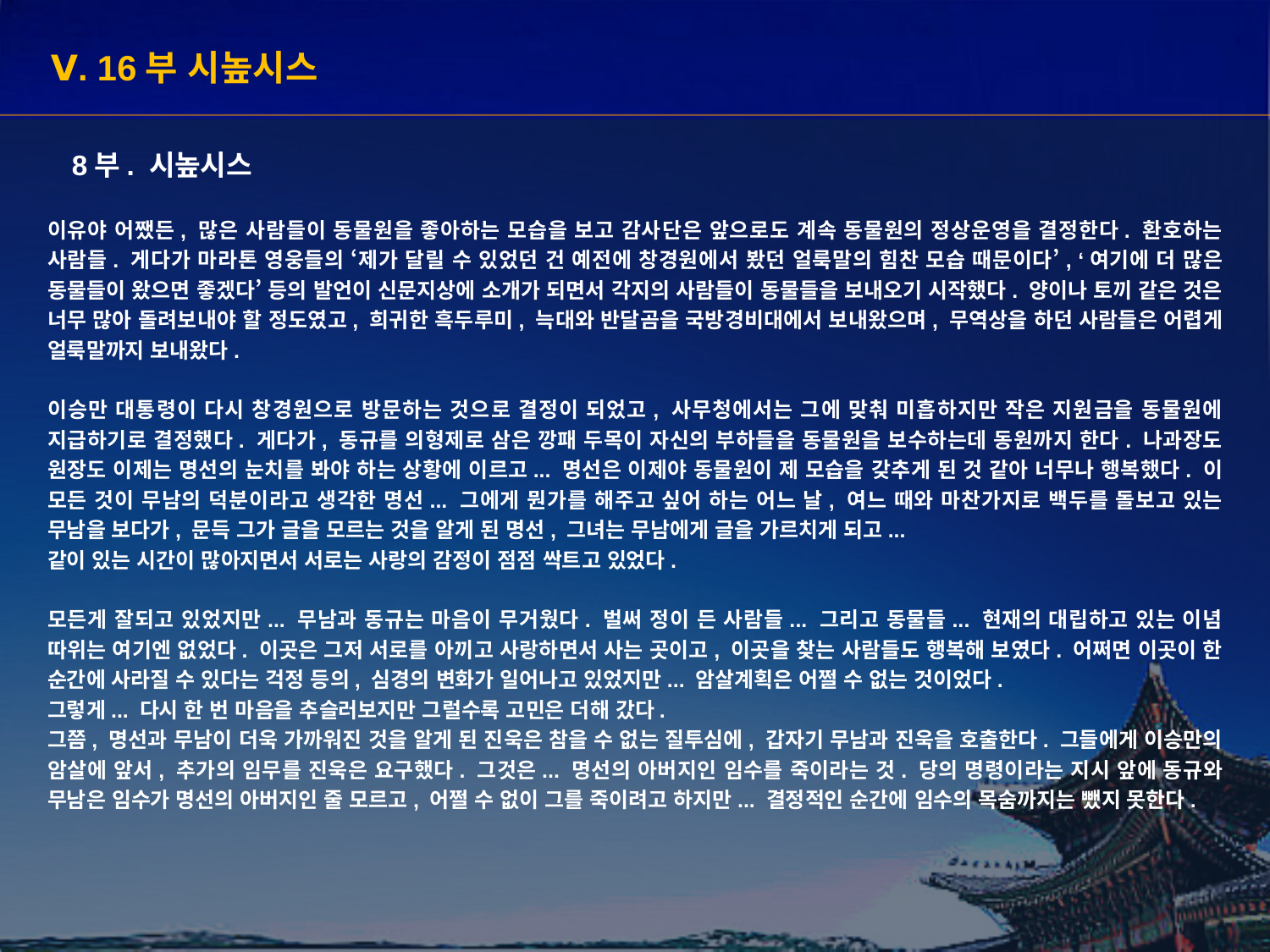

Ⅴ. 16부 시높시스

8부. 시높시스

이유야 어쨌든, 많은 사람들이 동물원을 좋아하는 모습을 보고 감사단은 앞으로도 계속 동물원의 정상운영을 결정한다. 환호하는 사람들. 게다가 마라톤 영웅들의 ‘제가 달릴 수 있었던 건 예전에 창경원에서 봤던 얼룩말의 힘찬 모습 때문이다’, ‘여기에 더 많은 동물들이 왔으면 좋겠다’ 등의 발언이 신문지상에 소개가 되면서 각지의 사람들이 동물들을 보내오기 시작했다. 양이나 토끼 같은 것은 너무 많아 돌려보내야 할 정도였고, 희귀한 흑두루미, 늑대와 반달곰을 국방경비대에서 보내왔으며, 무역상을 하던 사람들은 어렵게 얼룩말까지 보내왔다.

이승만 대통령이 다시 창경원으로 방문하는 것으로 결정이 되었고, 사무청에서는 그에 맞춰 미흡하지만 작은 지원금을 동물원에 지급하기로 결정했다. 게다가, 동규를 의형제로 삼은 깡패 두목이 자신의 부하들을 동물원을 보수하는데 동원까지 한다. 나과장도 원장도 이제는 명선의 눈치를 봐야 하는 상황에 이르고... 명선은 이제야 동물원이 제 모습을 갖추게 된 것 같아 너무나 행복했다. 이 모든 것이 무남의 덕분이라고 생각한 명선... 그에게 뭔가를 해주고 싶어 하는 어느 날, 여느 때와 마찬가지로 백두를 돌보고 있는 무남을 보다가, 문득 그가 글을 모르는 것을 알게 된 명선, 그녀는 무남에게 글을 가르치게 되고...
같이 있는 시간이 많아지면서 서로는 사랑의 감정이 점점 싹트고 있었다.

모든게 잘되고 있었지만... 무남과 동규는 마음이 무거웠다. 벌써 정이 든 사람들... 그리고 동물들... 현재의 대립하고 있는 이념 따위는 여기엔 없었다. 이곳은 그저 서로를 아끼고 사랑하면서 사는 곳이고, 이곳을 찾는 사람들도 행복해 보였다. 어쩌면 이곳이 한 순간에 사라질 수 있다는 걱정 등의, 심경의 변화가 일어나고 있었지만... 암살계획은 어쩔 수 없는 것이었다.
그렇게... 다시 한 번 마음을 추슬러보지만 그럴수록 고민은 더해 갔다.
그쯤, 명선과 무남이 더욱 가까워진 것을 알게 된 진욱은 참을 수 없는 질투심에, 갑자기 무남과 진욱을 호출한다. 그들에게 이승만의 암살에 앞서, 추가의 임무를 진욱은 요구했다. 그것은... 명선의 아버지인 임수를 죽이라는 것. 당의 명령이라는 지시 앞에 동규와 무남은 임수가 명선의 아버지인 줄 모르고, 어쩔 수 없이 그를 죽이려고 하지만... 결정적인 순간에 임수의 목숨까지는 뺐지 못한다.